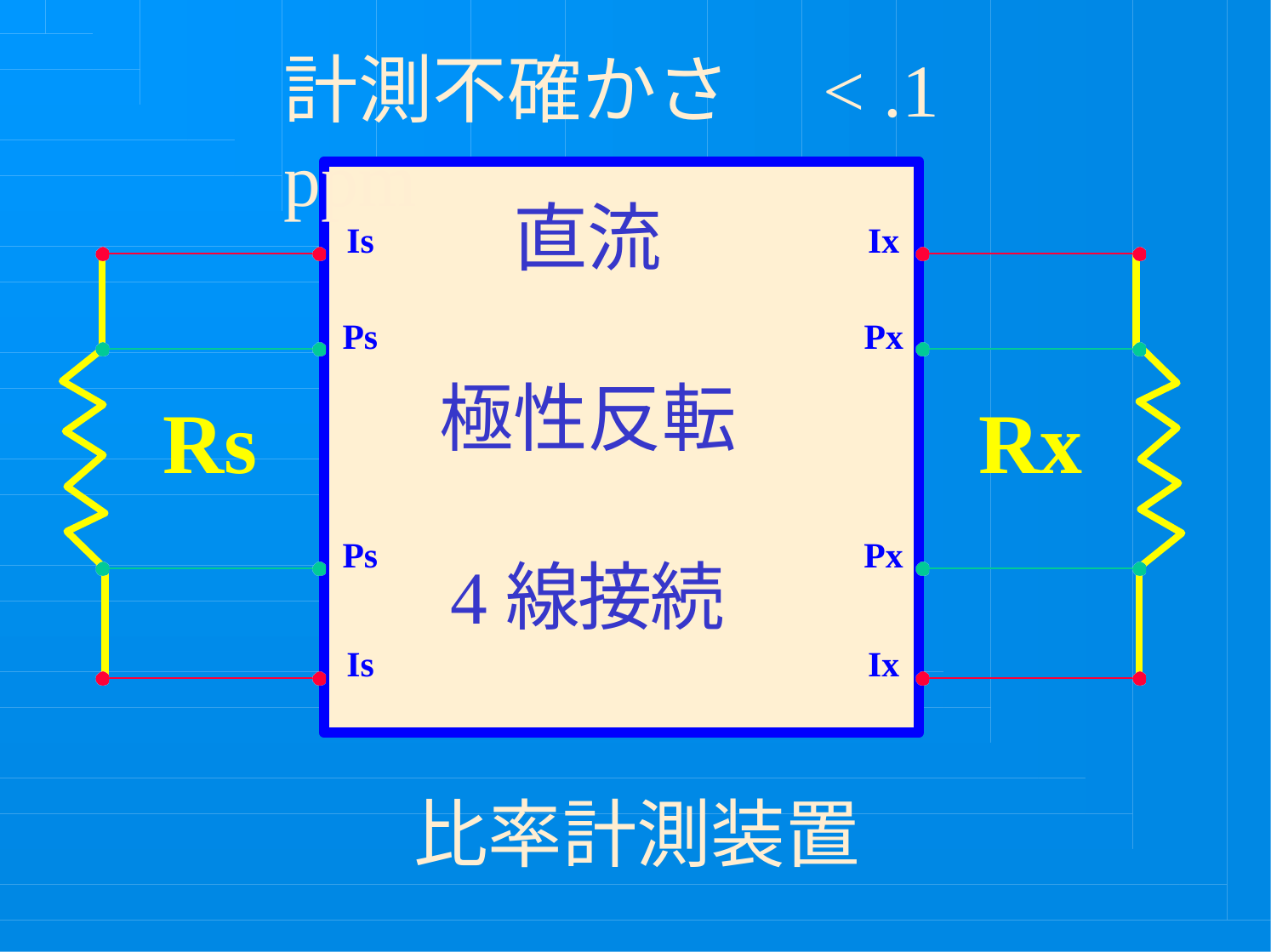

# 計測不確かさ　< .1 ppm

直流

極性反転

4線接続

Is
Ix

Ps
Px

Rs
Rx

Ps
Px

Is
Ix

比率計測装置